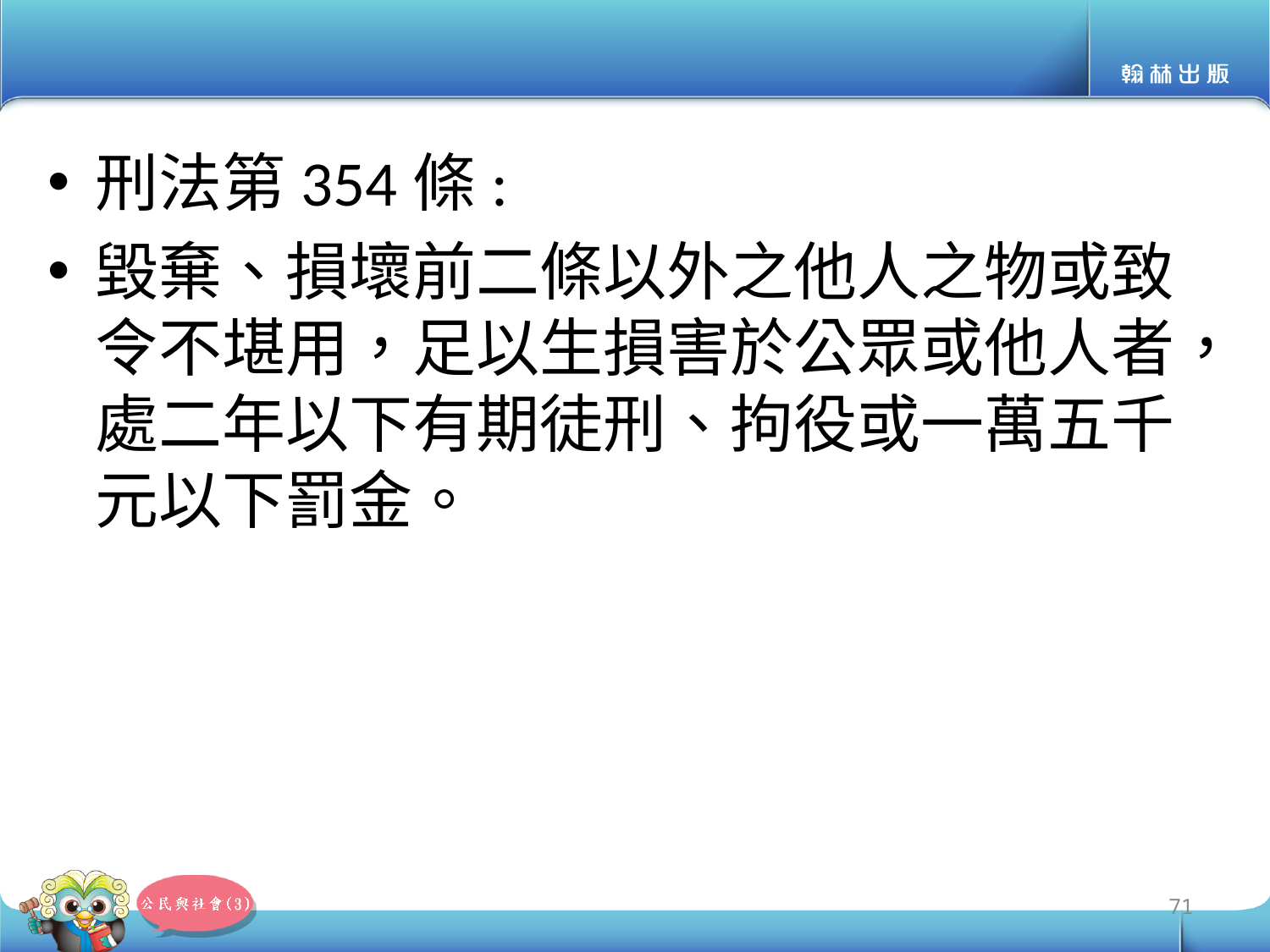

#
刑法第354條:
毀棄、損壞前二條以外之他人之物或致令不堪用，足以生損害於公眾或他人者，處二年以下有期徒刑、拘役或一萬五千元以下罰金。
71